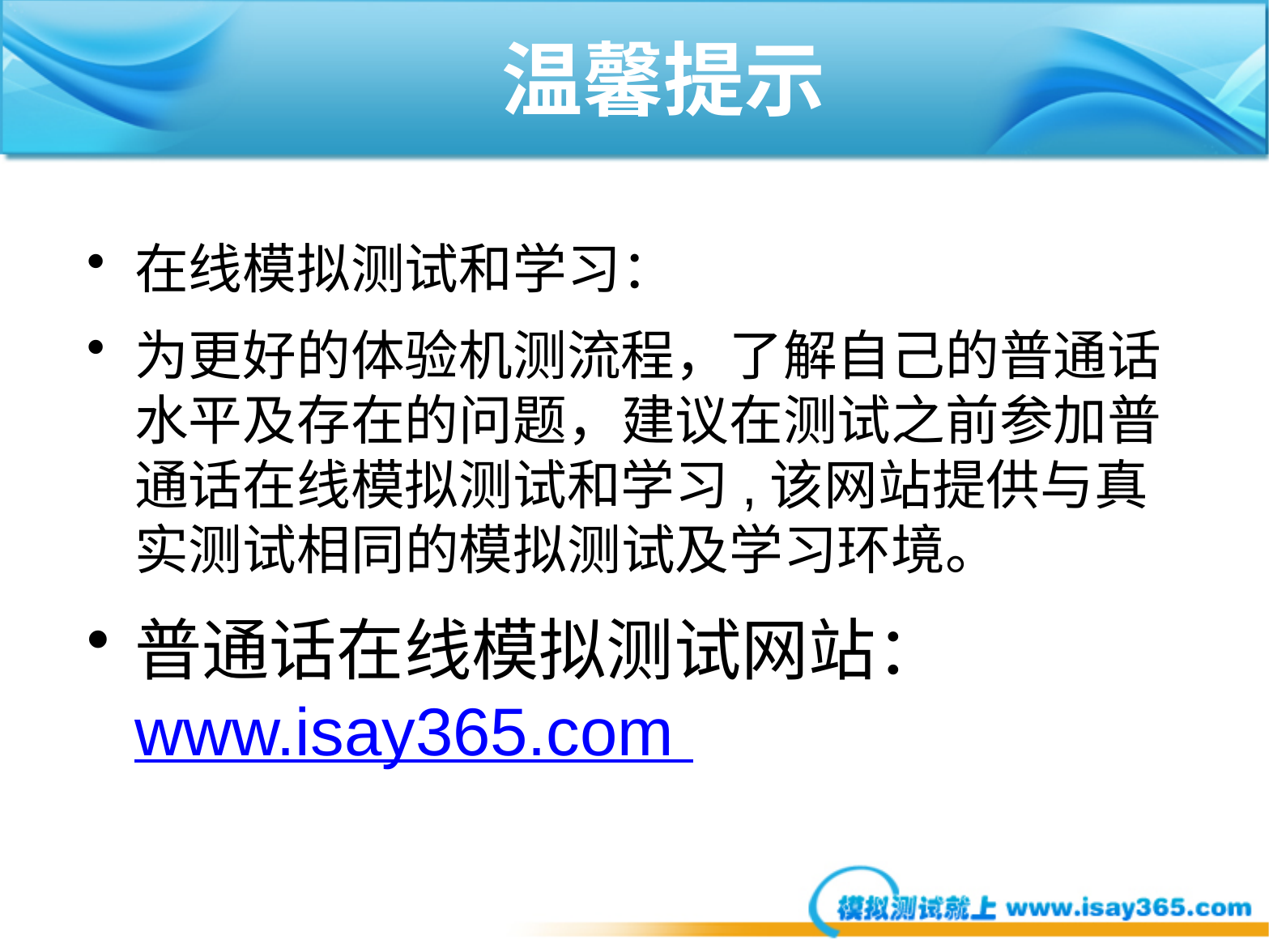

# 温馨提示
在线模拟测试和学习：
为更好的体验机测流程，了解自己的普通话水平及存在的问题，建议在测试之前参加普通话在线模拟测试和学习,该网站提供与真实测试相同的模拟测试及学习环境。
普通话在线模拟测试网站：www.isay365.com